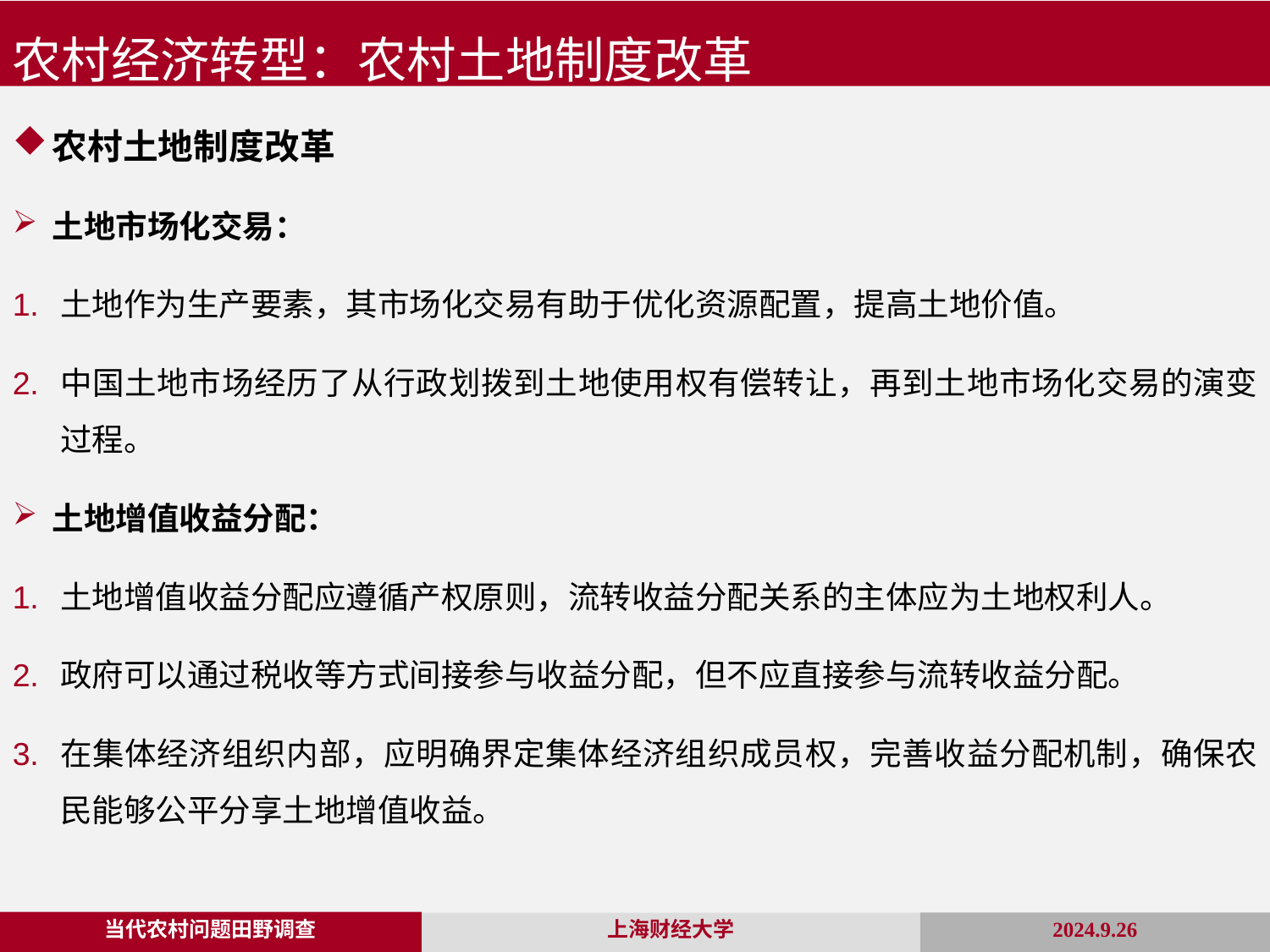

农村经济转型：农村土地制度改革
农村土地制度改革
土地市场化交易：
土地作为生产要素，其市场化交易有助于优化资源配置，提高土地价值。
中国土地市场经历了从行政划拨到土地使用权有偿转让，再到土地市场化交易的演变过程。
土地增值收益分配：
土地增值收益分配应遵循产权原则，流转收益分配关系的主体应为土地权利人。
政府可以通过税收等方式间接参与收益分配，但不应直接参与流转收益分配。
在集体经济组织内部，应明确界定集体经济组织成员权，完善收益分配机制，确保农民能够公平分享土地增值收益。
当代农村问题田野调查
2024.9.26
上海财经大学